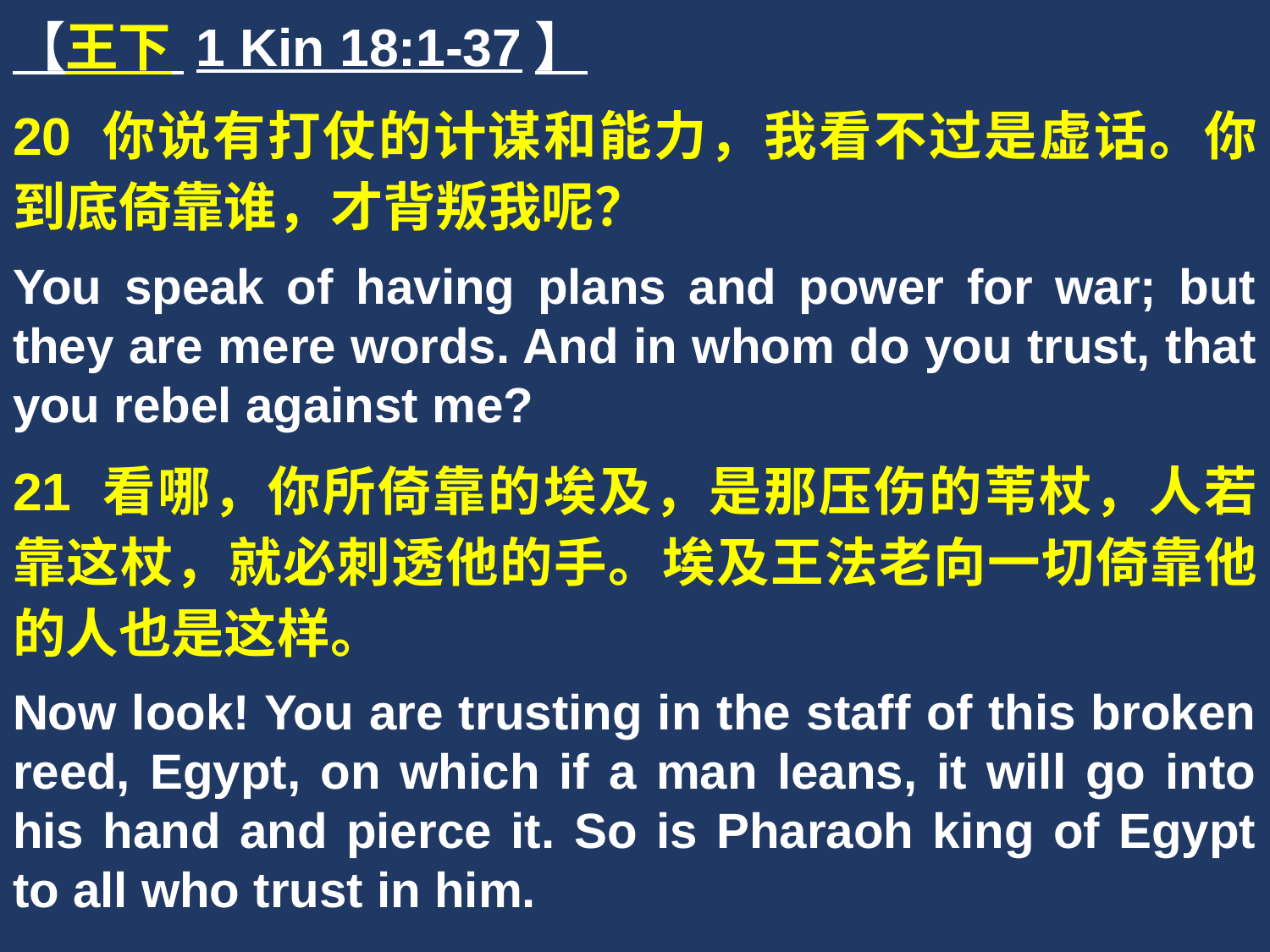

【王下 1 Kin 18:1-37】
20 你说有打仗的计谋和能力，我看不过是虚话。你到底倚靠谁，才背叛我呢？
You speak of having plans and power for war; but they are mere words. And in whom do you trust, that you rebel against me?
21 看哪，你所倚靠的埃及，是那压伤的苇杖，人若靠这杖，就必刺透他的手。埃及王法老向一切倚靠他的人也是这样。
Now look! You are trusting in the staff of this broken reed, Egypt, on which if a man leans, it will go into his hand and pierce it. So is Pharaoh king of Egypt to all who trust in him.